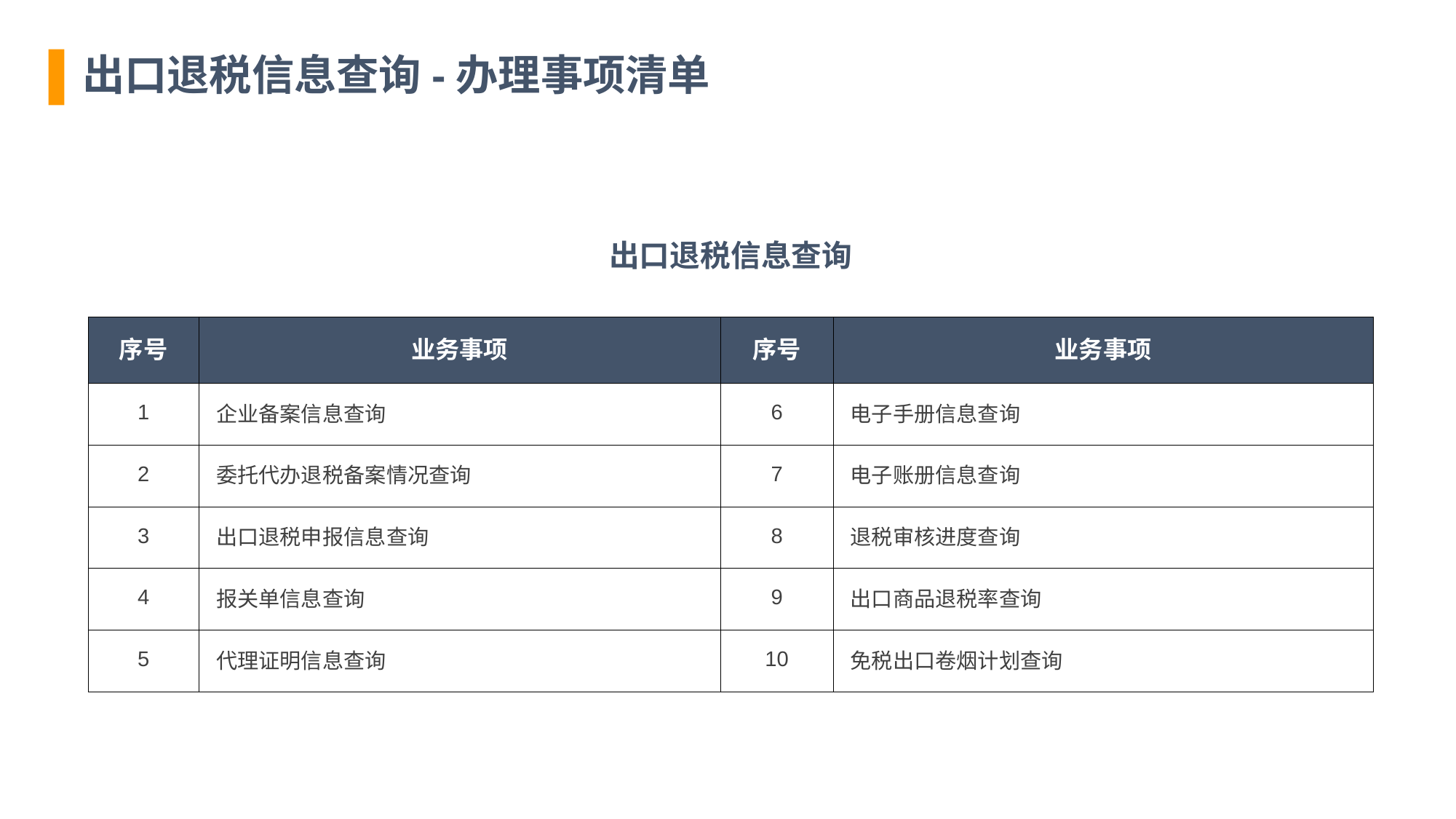

出口退税信息查询-办理事项清单

| 出口退税信息查询 |  |  |  |
| --- | --- | --- | --- |
| 序号 | 业务事项 | 序号 | 业务事项 |
| 1 | 企业备案信息查询 | 6 | 电子手册信息查询 |
| 2 | 委托代办退税备案情况查询 | 7 | 电子账册信息查询 |
| 3 | 出口退税申报信息查询 | 8 | 退税审核进度查询 |
| 4 | 报关单信息查询 | 9 | 出口商品退税率查询 |
| 5 | 代理证明信息查询 | 10 | 免税出口卷烟计划查询 |